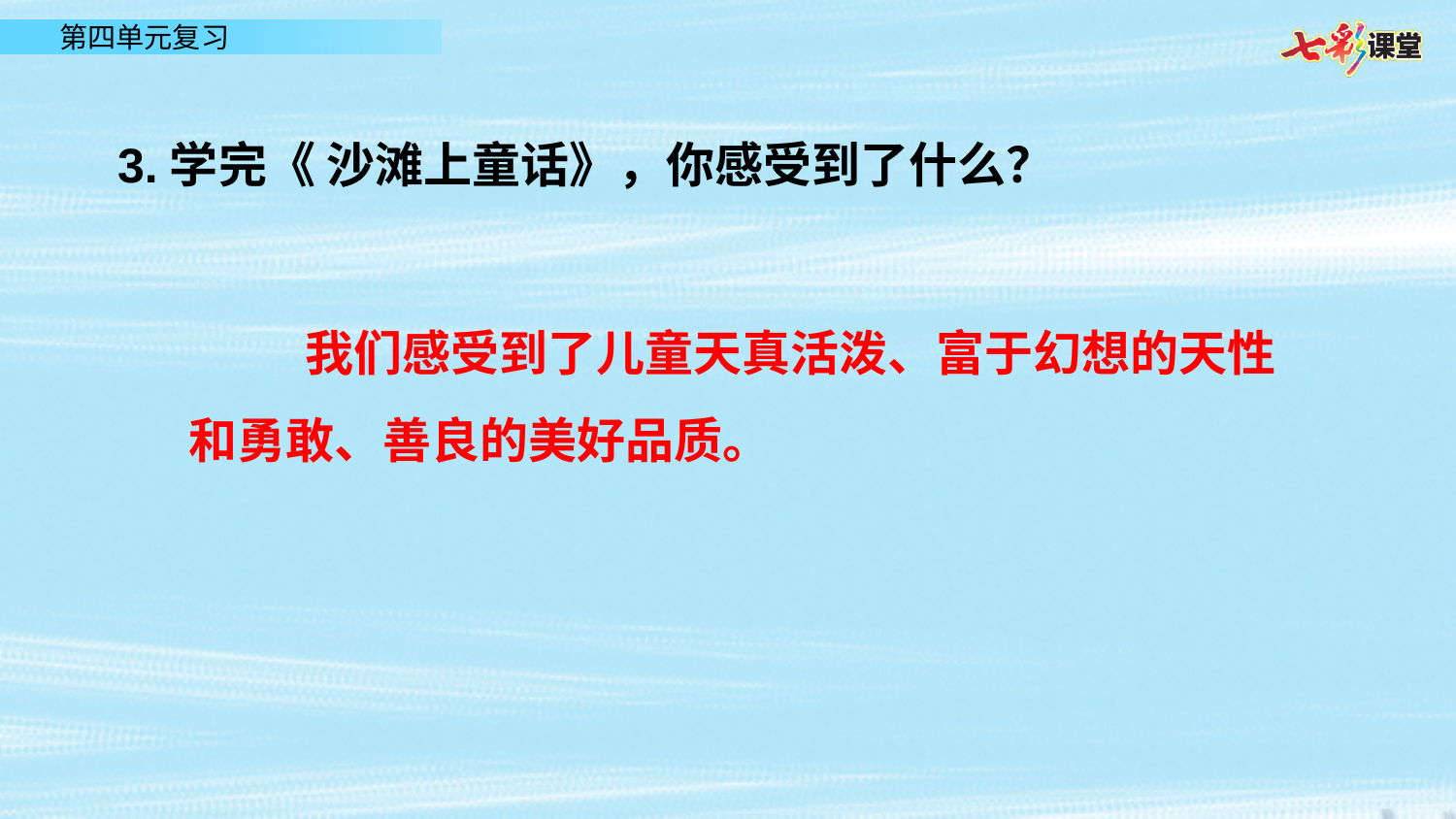

3.学完《 沙滩上童话》，你感受到了什么？
 我们感受到了儿童天真活泼、富于幻想的天性和勇敢、善良的美好品质。